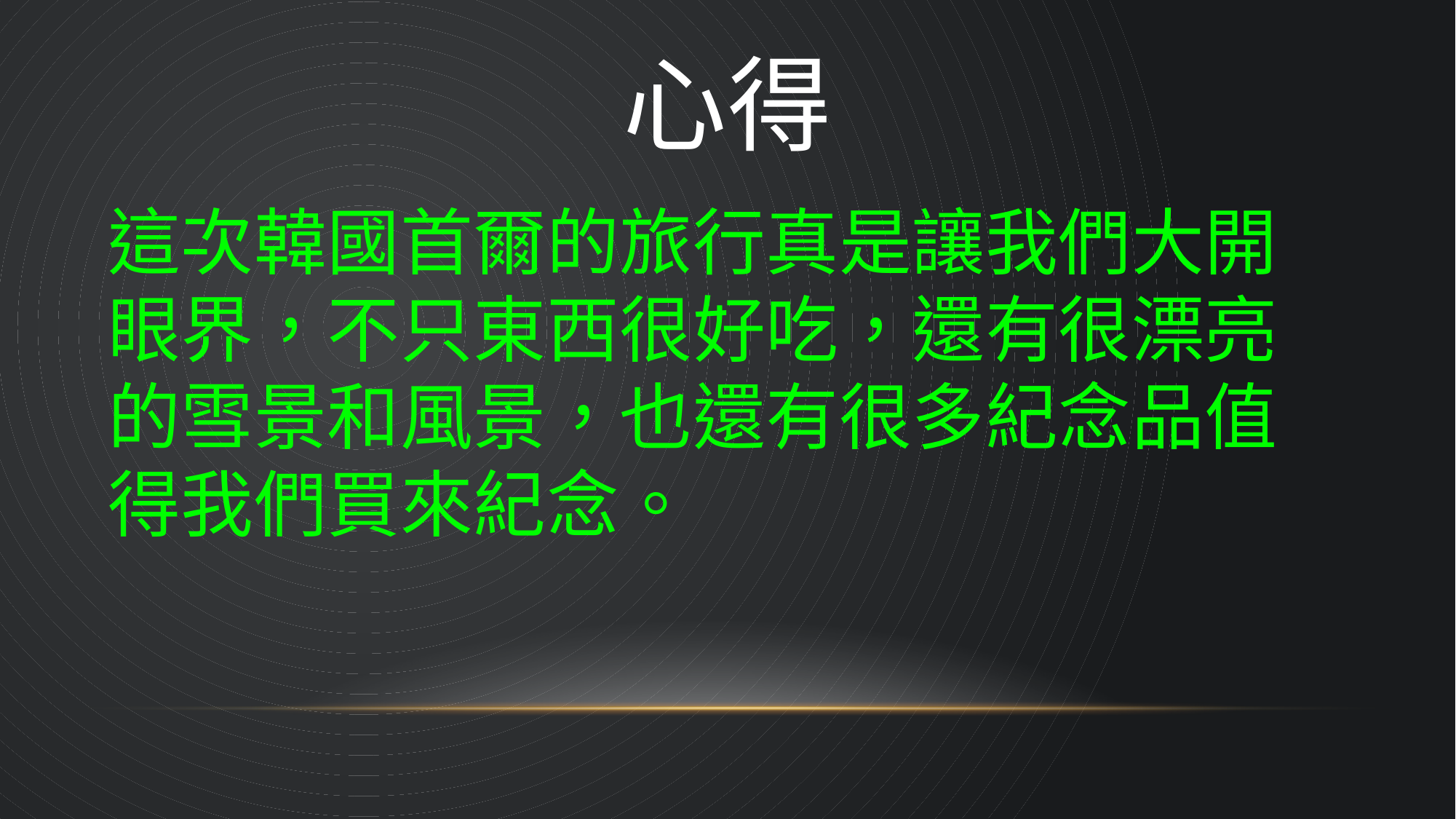

# 心得
這次韓國首爾的旅行真是讓我們大開眼界，不只東西很好吃，還有很漂亮的雪景和風景，也還有很多紀念品值得我們買來紀念。